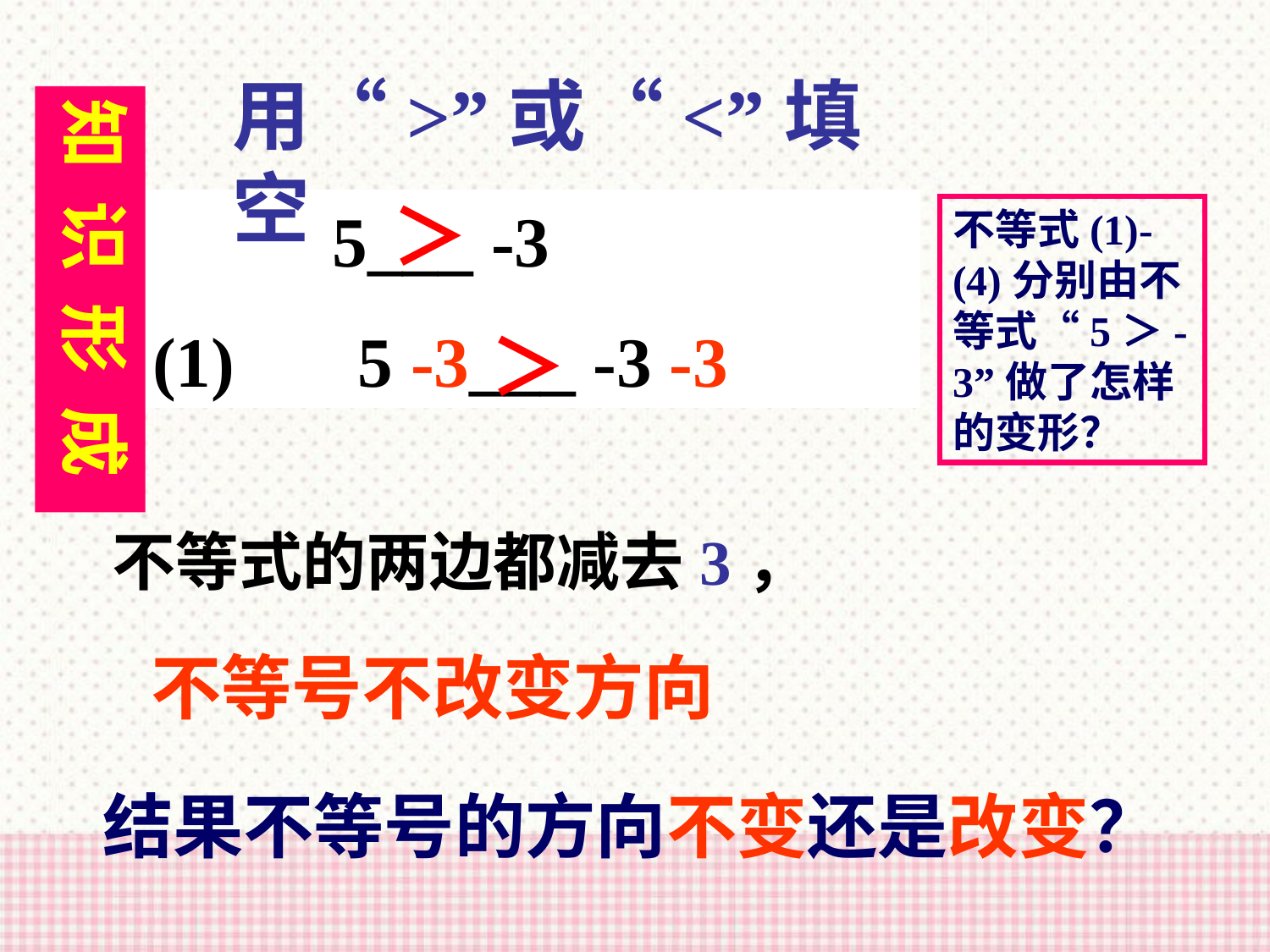

用“>”或“<”填空
知  识  形  成
                 5___ -3
(1)       5 -3___ -3 -3
不等式(1)-(4)分别由不等式“5＞-3”做了怎样的变形？
＞
＞
不等式的两边都减去3，
不等号不改变方向
结果不等号的方向不变还是改变？